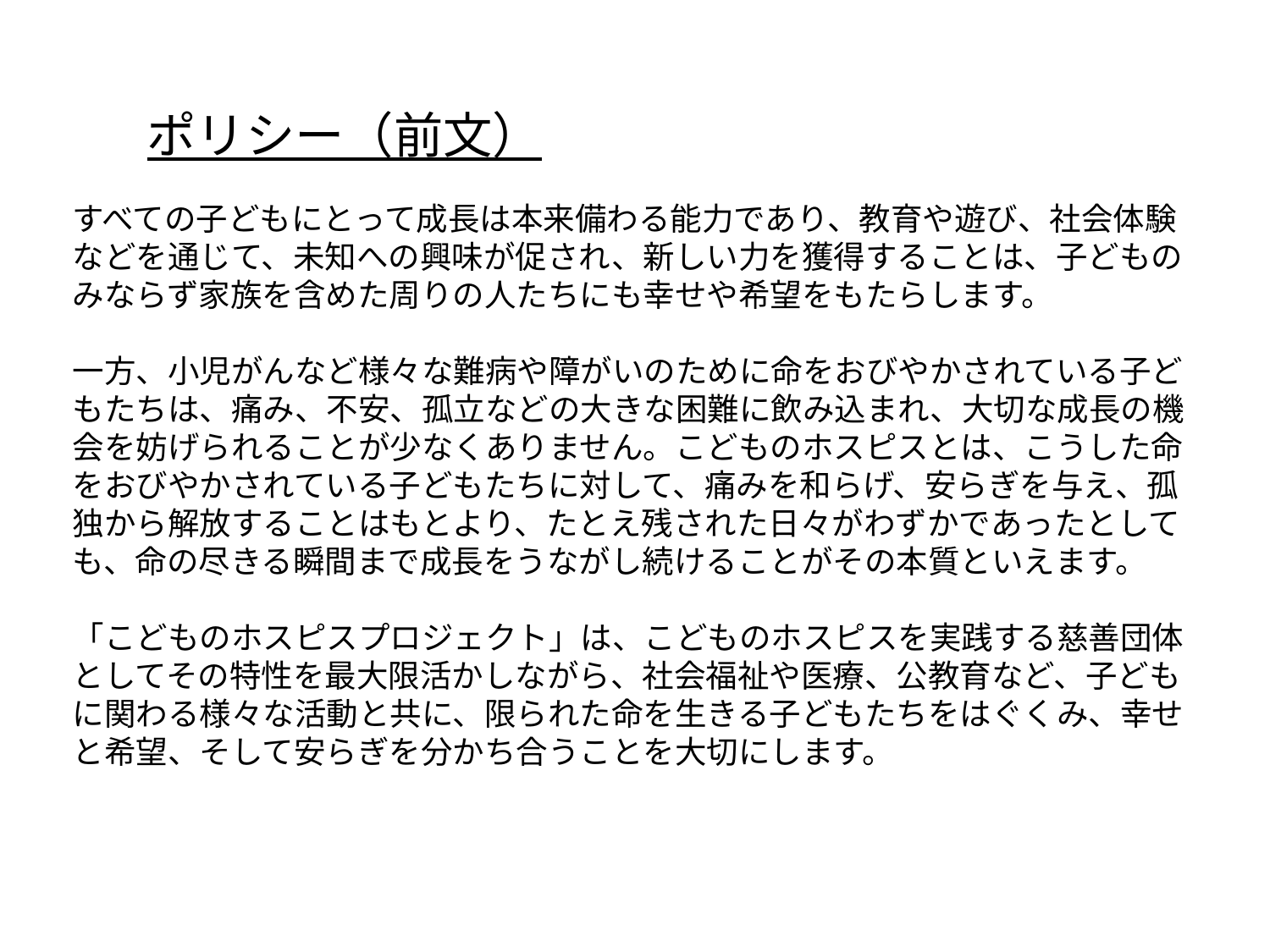

ポリシー（前文）
すべての子どもにとって成長は本来備わる能力であり、教育や遊び、社会体験などを通じて、未知への興味が促され、新しい力を獲得することは、子どものみならず家族を含めた周りの人たちにも幸せや希望をもたらします。

一方、小児がんなど様々な難病や障がいのために命をおびやかされている子どもたちは、痛み、不安、孤立などの大きな困難に飲み込まれ、大切な成長の機会を妨げられることが少なくありません。こどものホスピスとは、こうした命をおびやかされている子どもたちに対して、痛みを和らげ、安らぎを与え、孤独から解放することはもとより、たとえ残された日々がわずかであったとしても、命の尽きる瞬間まで成長をうながし続けることがその本質といえます。

「こどものホスピスプロジェクト」は、こどものホスピスを実践する慈善団体としてその特性を最大限活かしながら、社会福祉や医療、公教育など、子どもに関わる様々な活動と共に、限られた命を生きる子どもたちをはぐくみ、幸せと希望、そして安らぎを分かち合うことを大切にします。